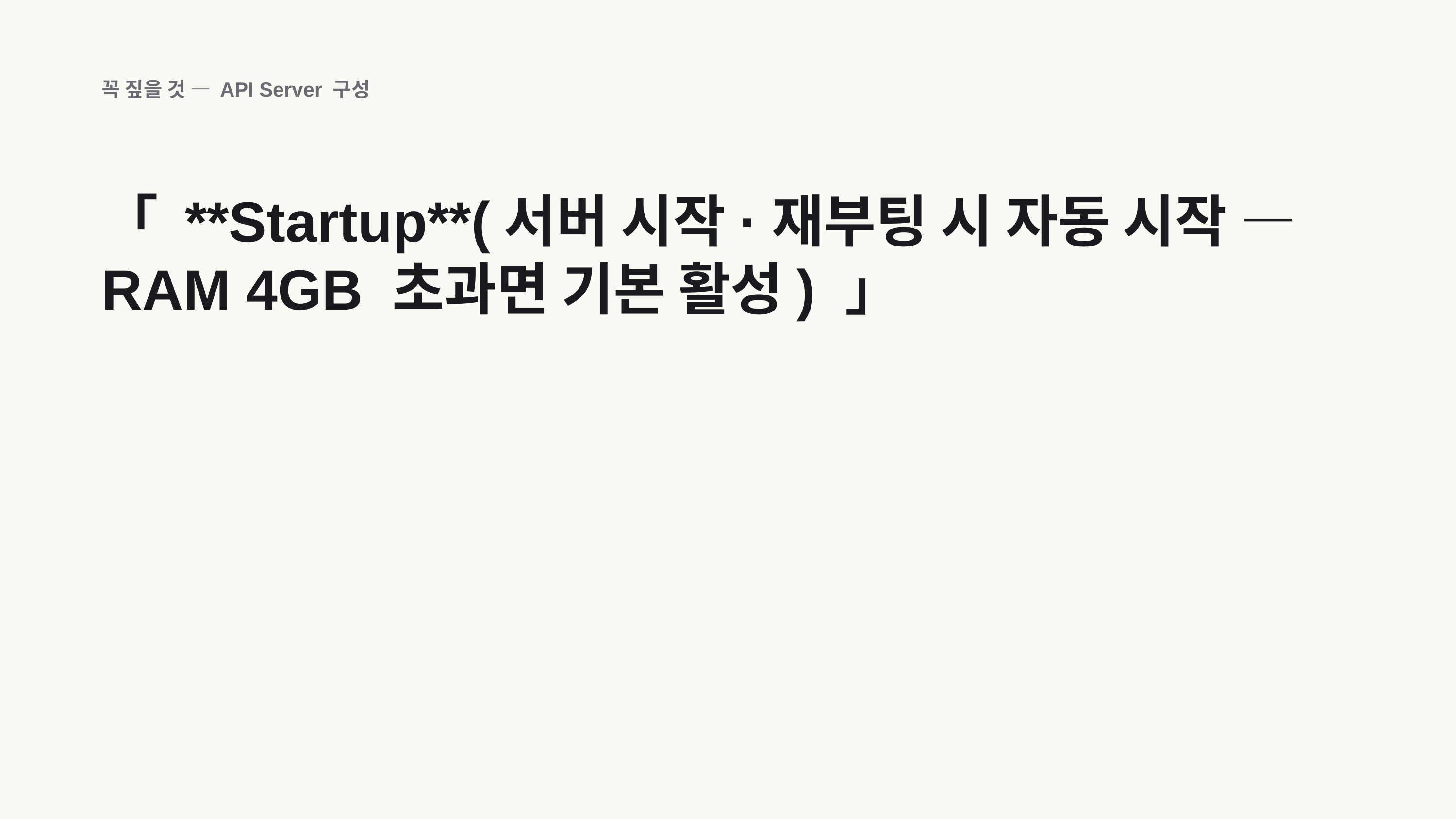

꼭 짚을 것 — API Server 구성
「 **Startup**(서버 시작·재부팅 시 자동 시작 — RAM 4GB 초과면 기본 활성) 」